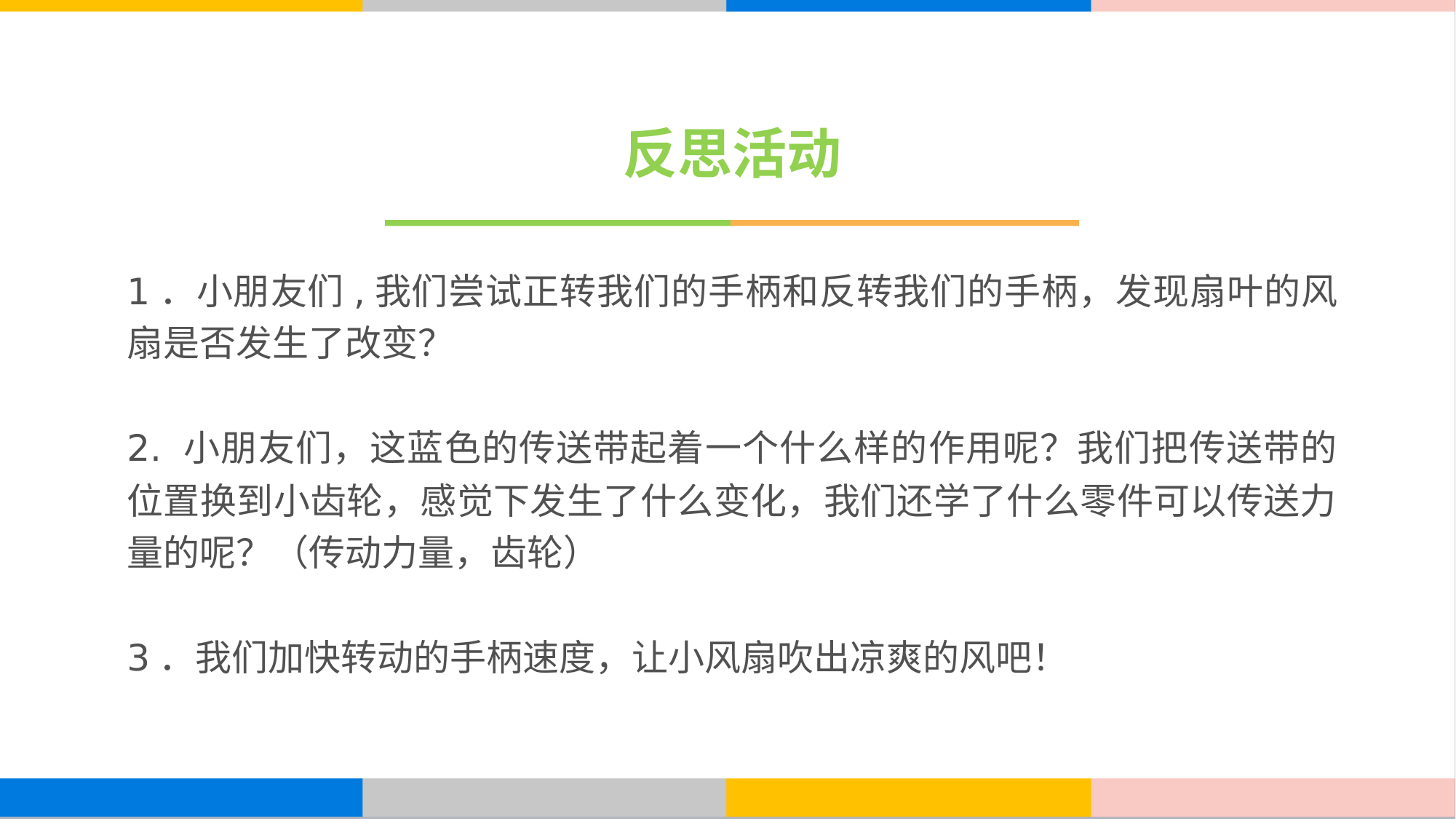

# 反思活动
1．小朋友们,我们尝试正转我们的手柄和反转我们的手柄，发现扇叶的风扇是否发生了改变？

2. 小朋友们，这蓝色的传送带起着一个什么样的作用呢？我们把传送带的位置换到小齿轮，感觉下发生了什么变化，我们还学了什么零件可以传送力量的呢？（传动力量，齿轮）

3．我们加快转动的手柄速度，让小风扇吹出凉爽的风吧！